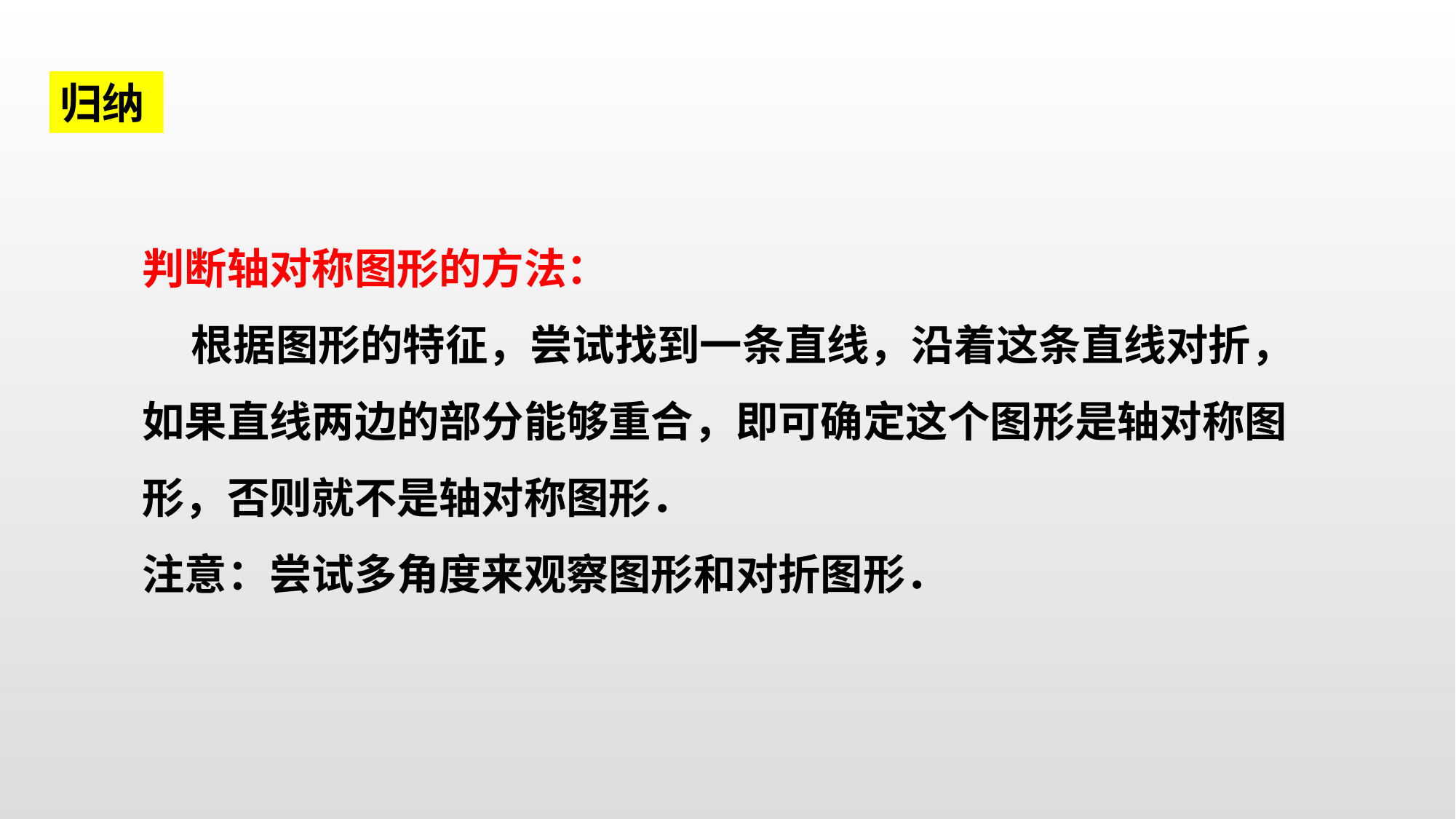

归纳
判断轴对称图形的方法：
    根据图形的特征，尝试找到一条直线，沿着这条直线对折，如果直线两边的部分能够重合，即可确定这个图形是轴对称图形，否则就不是轴对称图形．
注意：尝试多角度来观察图形和对折图形．